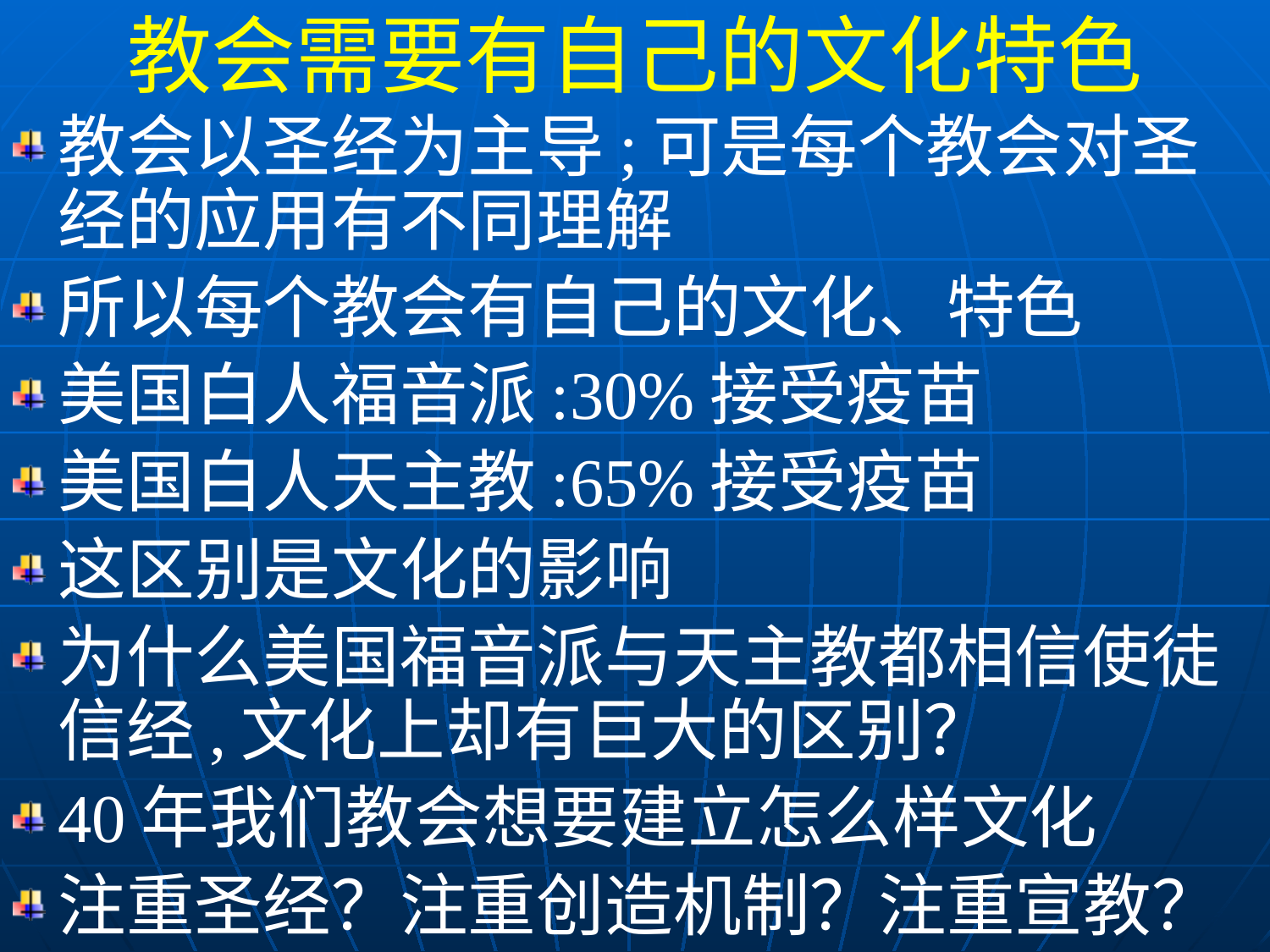

教会需要有自己的文化特色
教会以圣经为主导;可是每个教会对圣经的应用有不同理解
所以每个教会有自己的文化、特色
美国白人福音派:30%接受疫苗
美国白人天主教:65%接受疫苗
这区别是文化的影响
为什么美国福音派与天主教都相信使徒信经,文化上却有巨大的区别？
40年我们教会想要建立怎么样文化
注重圣经？注重创造机制？注重宣教？